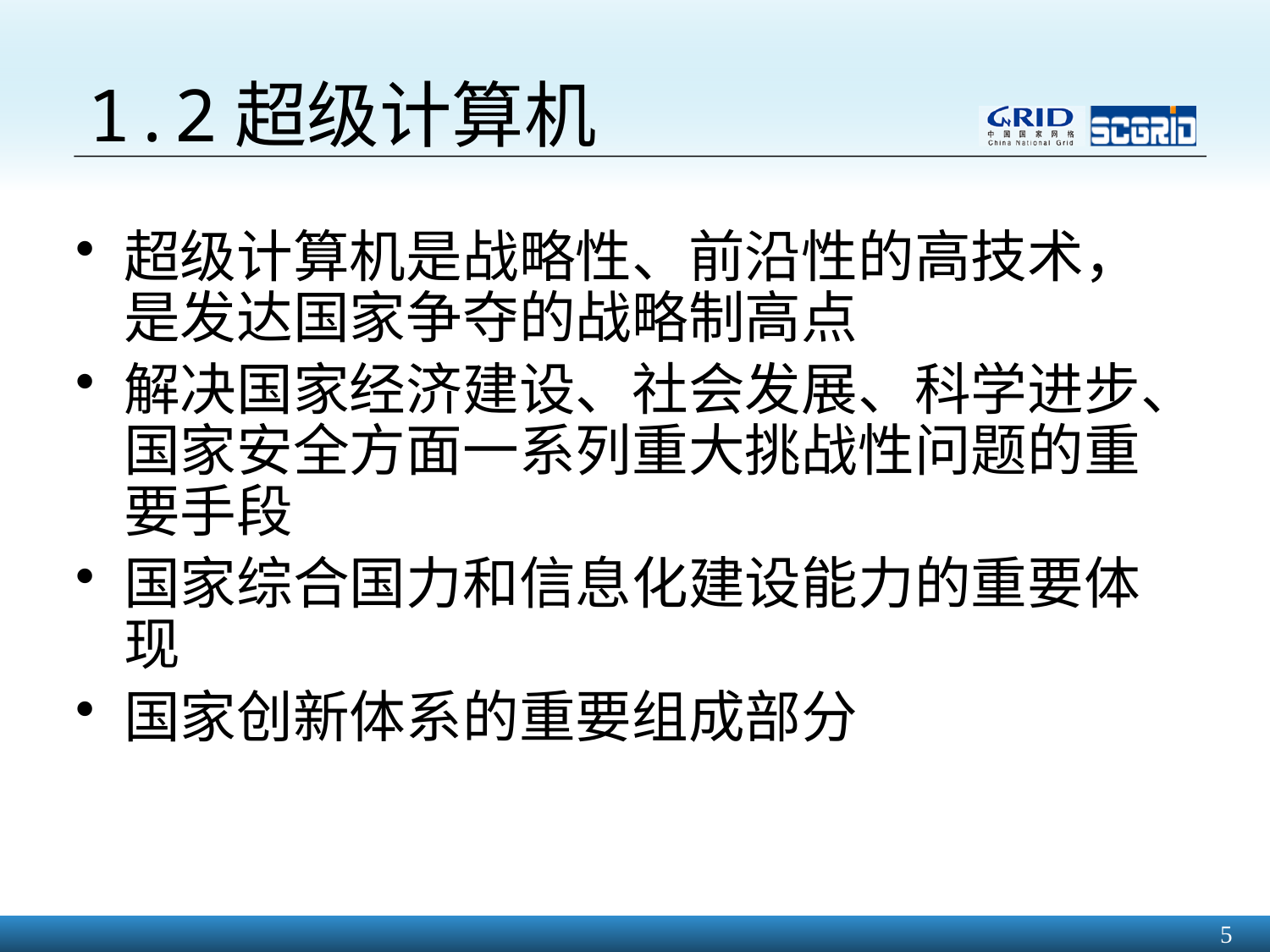

# 1.2超级计算机
超级计算机是战略性、前沿性的高技术，是发达国家争夺的战略制高点
解决国家经济建设、社会发展、科学进步、国家安全方面一系列重大挑战性问题的重要手段
国家综合国力和信息化建设能力的重要体现
国家创新体系的重要组成部分